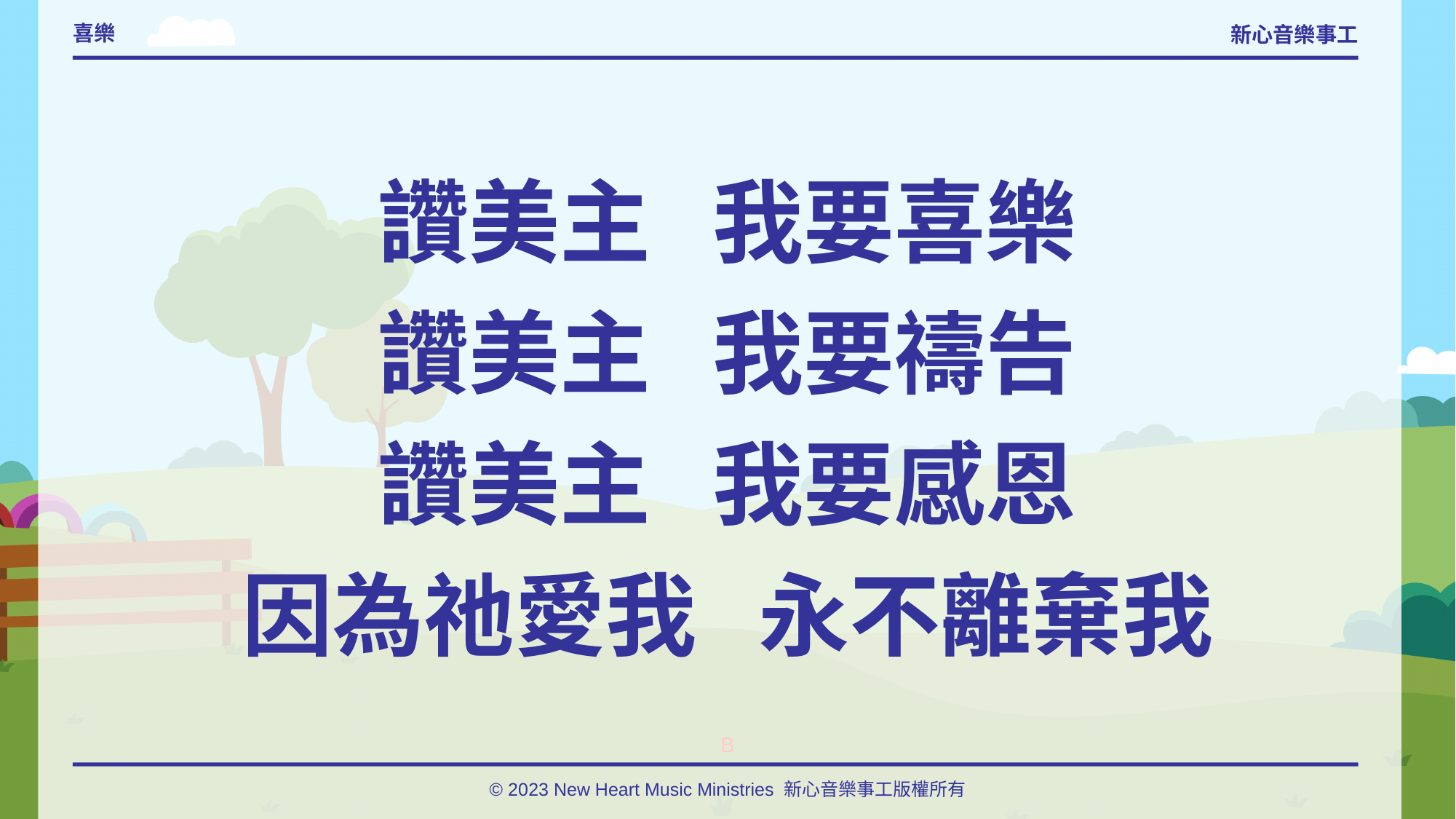

# 喜樂
讚美主   我要喜樂
讚美主   我要禱告
讚美主   我要感恩
因為祂愛我   永不離棄我
B
© 2023 New Heart Music Ministries 新心音樂事工版權所有